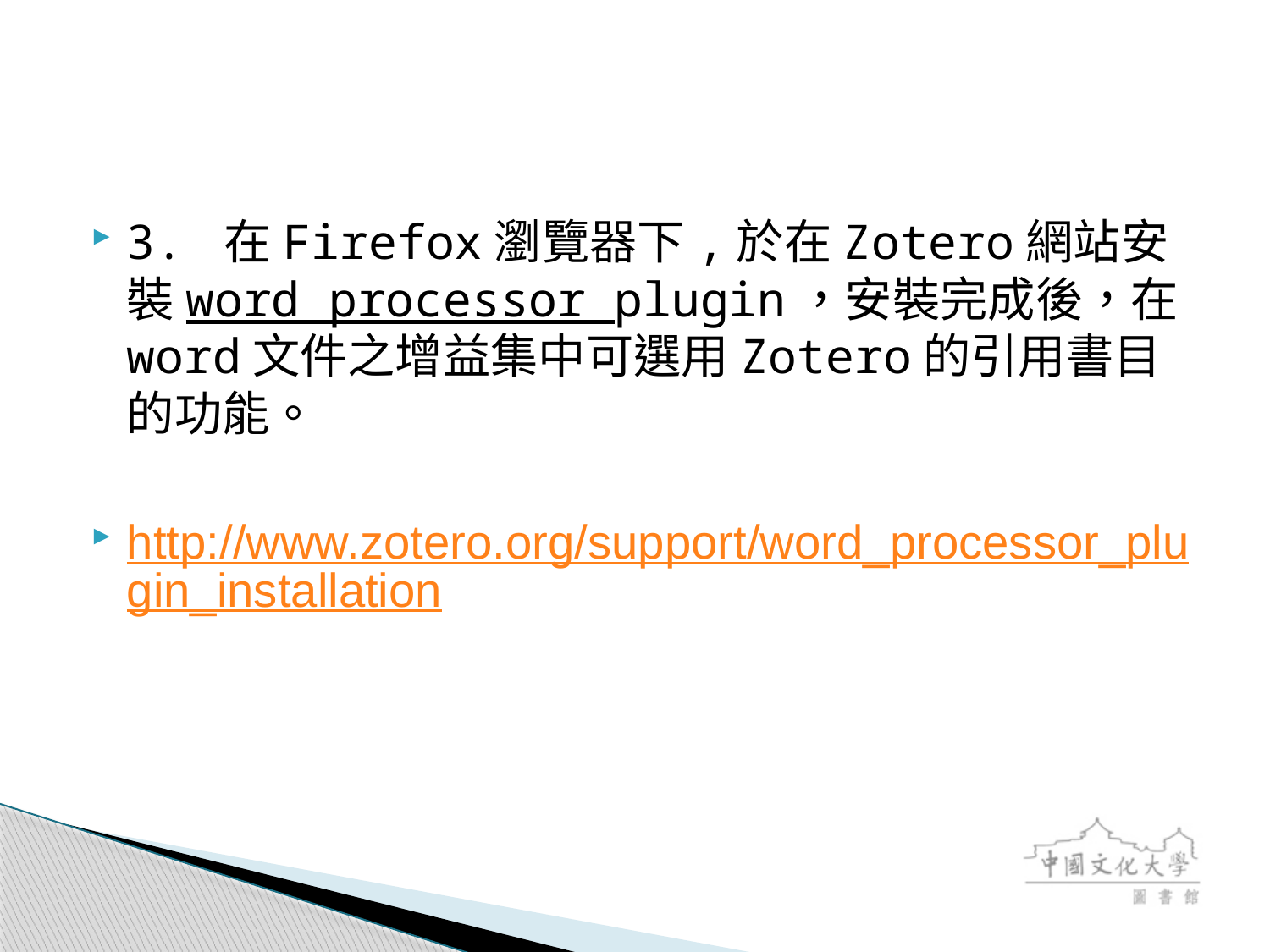

3. 在Firefox瀏覽器下,於在Zotero網站安裝word processor plugin，安裝完成後，在word文件之增益集中可選用Zotero的引用書目的功能。

http://www.zotero.org/support/word_processor_plugin_installation